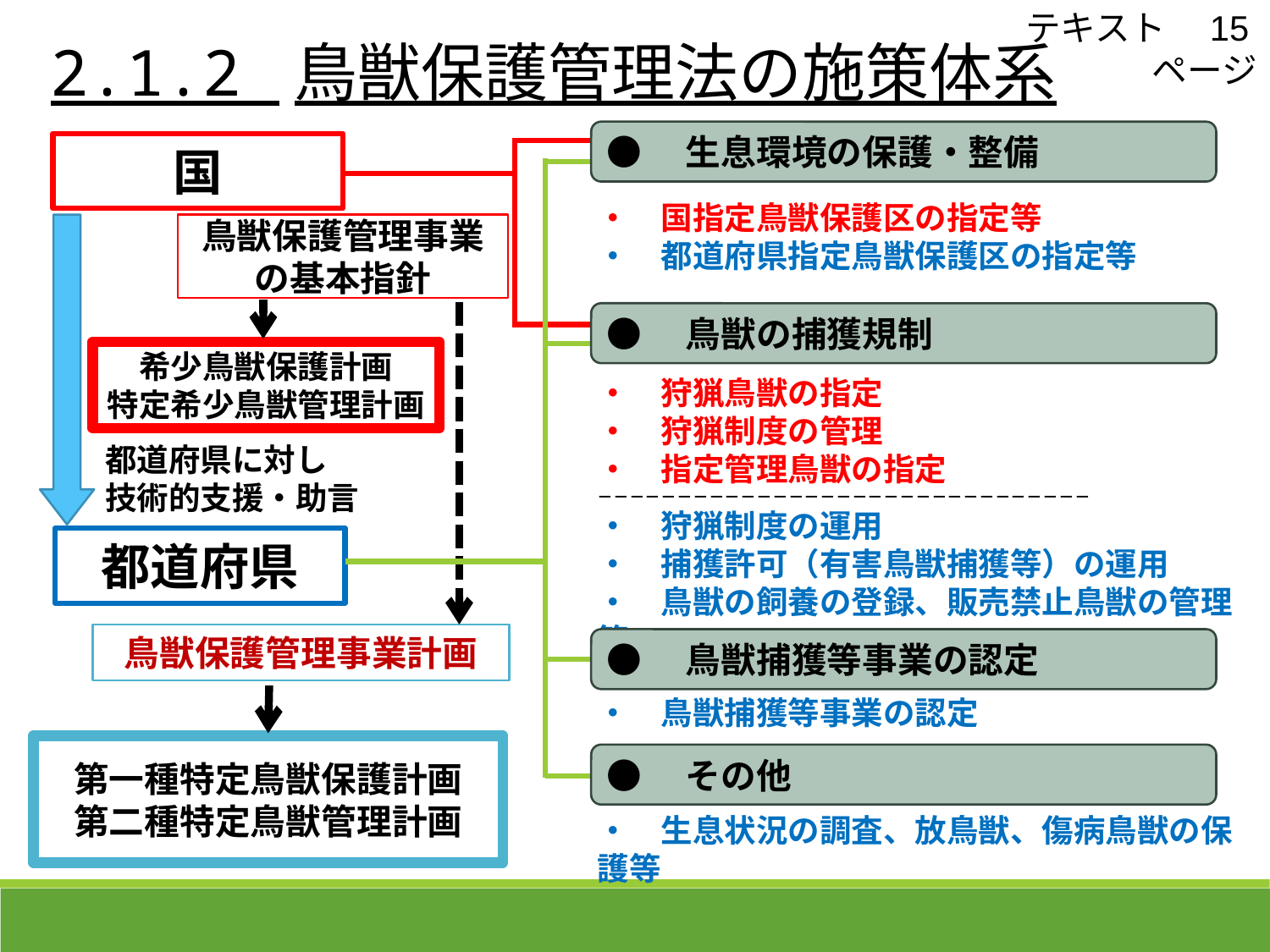

テキスト　15ページ
 2.1.2 鳥獣保護管理法の施策体系
●　生息環境の保護・整備
国
・　国指定鳥獣保護区の指定等
・　都道府県指定鳥獣保護区の指定等

鳥獣保護管理事業
の基本指針
●　鳥獣の捕獲規制
希少鳥獣保護計画
特定希少鳥獣管理計画
・　狩猟鳥獣の指定
・　狩猟制度の管理
・　指定管理鳥獣の指定
－－－－－－－－－－－－－－－－－－－－－－－－－－－－－－－
・　狩猟制度の運用
・　捕獲許可（有害鳥獣捕獲等）の運用
・　鳥獣の飼養の登録、販売禁止鳥獣の管理等
都道府県に対し
技術的支援・助言
都道府県
鳥獣保護管理事業計画
●　鳥獣捕獲等事業の認定
・　鳥獣捕獲等事業の認定
第一種特定鳥獣保護計画
第二種特定鳥獣管理計画
●　その他
・　生息状況の調査、放鳥獣、傷病鳥獣の保護等